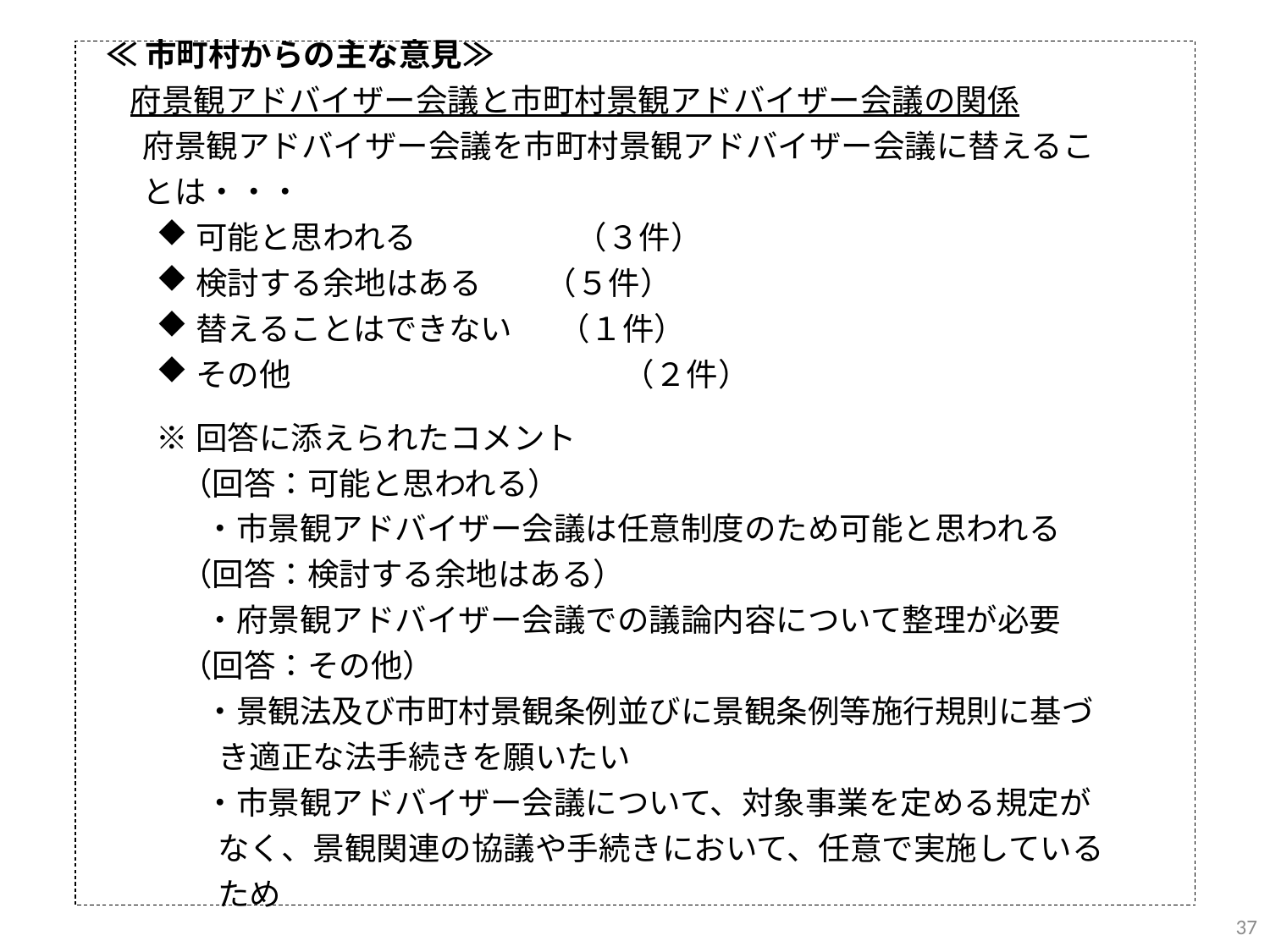

≪市町村からの主な意見≫
府景観アドバイザー会議と市町村景観アドバイザー会議の関係
府景観アドバイザー会議を市町村景観アドバイザー会議に替えることは・・・
可能と思われる　　　　　（３件）
検討する余地はある　　（５件）
替えることはできない　  （１件）
その他　　　　　　　　　  　（２件）

※回答に添えられたコメント
（回答：可能と思われる）
・市景観アドバイザー会議は任意制度のため可能と思われる
（回答：検討する余地はある）
・府景観アドバイザー会議での議論内容について整理が必要
（回答：その他）
・景観法及び市町村景観条例並びに景観条例等施行規則に基づき適正な法手続きを願いたい
・市景観アドバイザー会議について、対象事業を定める規定がなく、景観関連の協議や手続きにおいて、任意で実施しているため
37